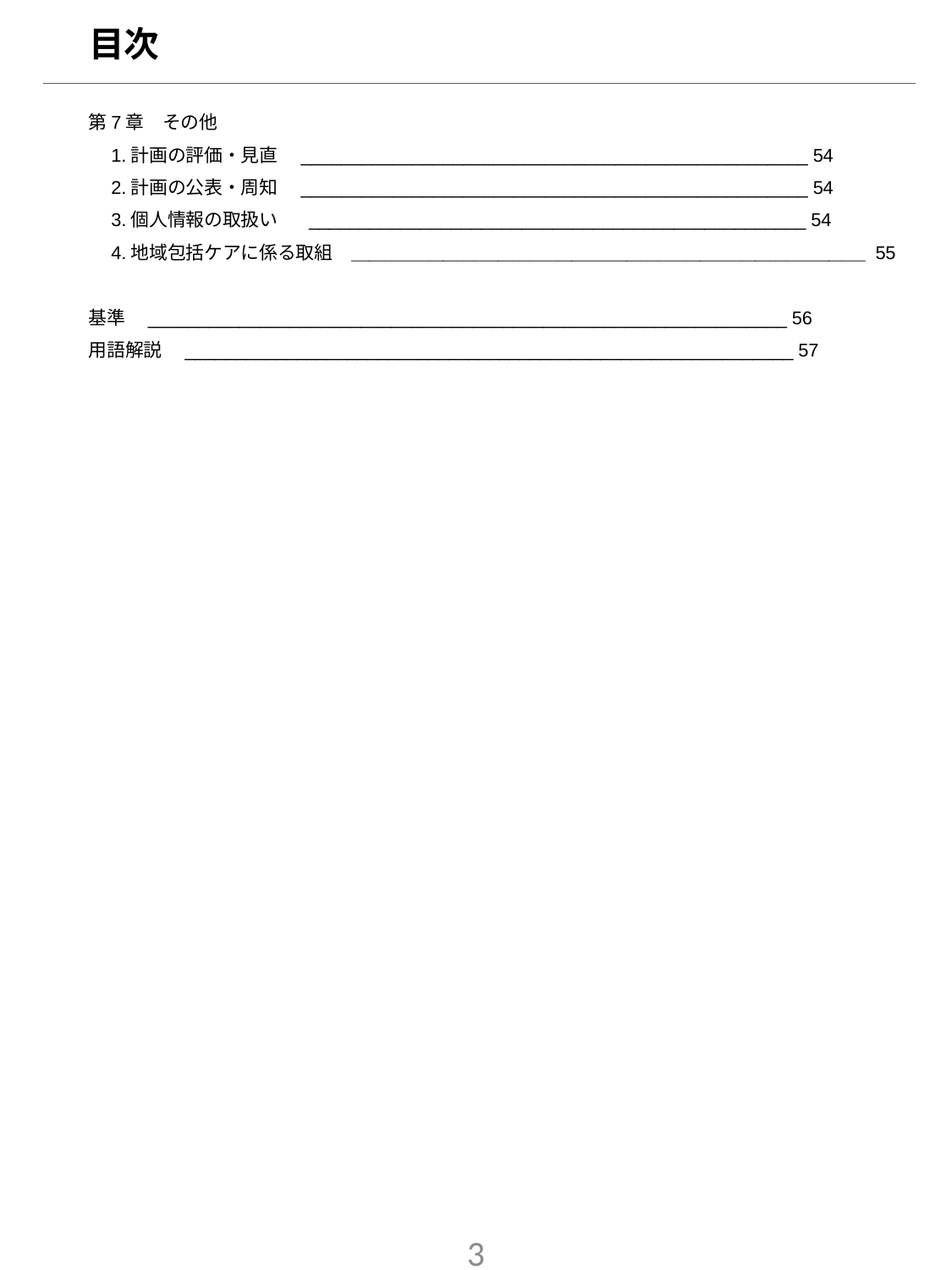

目次
第7章　その他
　1.計画の評価・見直　__________________________________________________ 54
　2.計画の公表・周知　__________________________________________________ 54
　3.個人情報の取扱い　  _________________________________________________ 54
　4.地域包括ケアに係る取組　＿＿＿＿＿＿＿＿＿＿＿＿＿＿＿＿＿＿＿＿＿＿＿＿＿＿＿＿ 55

基準　_______________________________________________________________ 56
用語解説　____________________________________________________________ 57

3